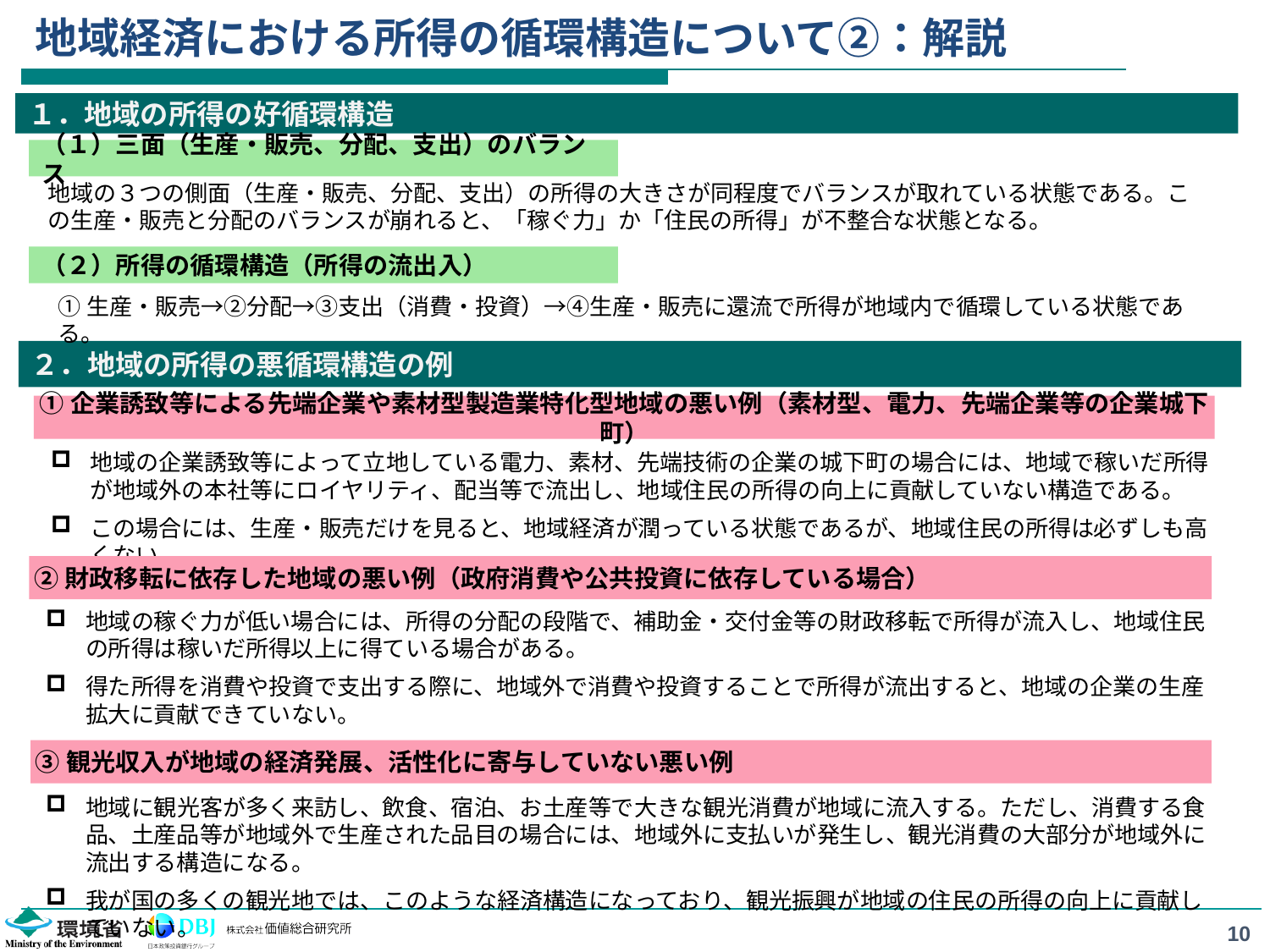

# 地域経済における所得の循環構造について②：解説
１．地域の所得の好循環構造
（１）三面（生産・販売、分配、支出）のバランス
地域の３つの側面（生産・販売、分配、支出）の所得の大きさが同程度でバランスが取れている状態である。この生産・販売と分配のバランスが崩れると、「稼ぐ力」か「住民の所得」が不整合な状態となる。
（２）所得の循環構造（所得の流出入）
①生産・販売→②分配→③支出（消費・投資）→④生産・販売に還流で所得が地域内で循環している状態である。
２．地域の所得の悪循環構造の例
①企業誘致等による先端企業や素材型製造業特化型地域の悪い例（素材型、電力、先端企業等の企業城下町）
地域の企業誘致等によって立地している電力、素材、先端技術の企業の城下町の場合には、地域で稼いだ所得が地域外の本社等にロイヤリティ、配当等で流出し、地域住民の所得の向上に貢献していない構造である。
この場合には、生産・販売だけを見ると、地域経済が潤っている状態であるが、地域住民の所得は必ずしも高くない。
②財政移転に依存した地域の悪い例（政府消費や公共投資に依存している場合）
地域の稼ぐ力が低い場合には、所得の分配の段階で、補助金・交付金等の財政移転で所得が流入し、地域住民の所得は稼いだ所得以上に得ている場合がある。
得た所得を消費や投資で支出する際に、地域外で消費や投資することで所得が流出すると、地域の企業の生産拡大に貢献できていない。
③観光収入が地域の経済発展、活性化に寄与していない悪い例
地域に観光客が多く来訪し、飲食、宿泊、お土産等で大きな観光消費が地域に流入する。ただし、消費する食品、土産品等が地域外で生産された品目の場合には、地域外に支払いが発生し、観光消費の大部分が地域外に流出する構造になる。
我が国の多くの観光地では、このような経済構造になっており、観光振興が地域の住民の所得の向上に貢献していない。
10